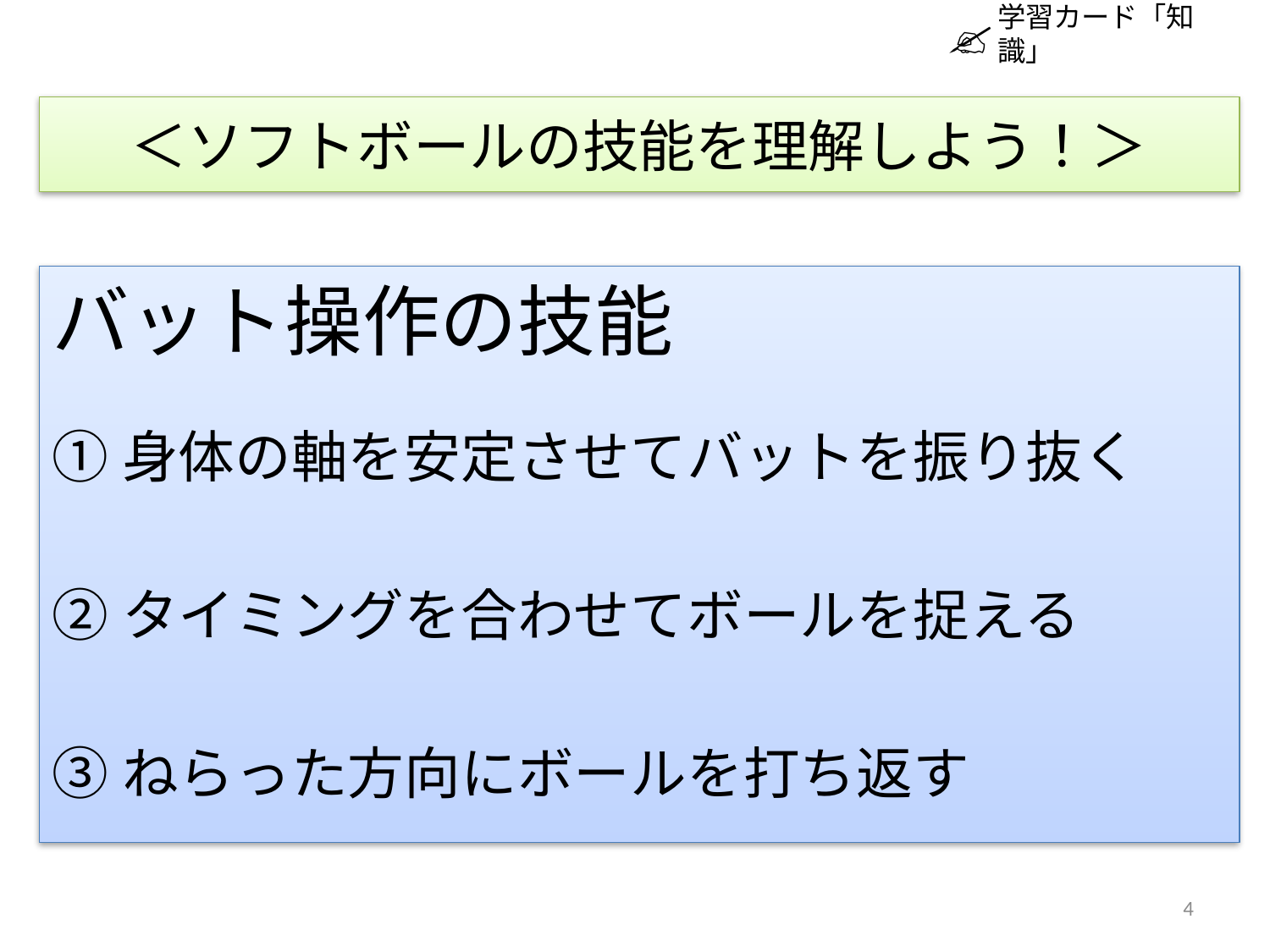

✍
学習カード「知識」
＜ソフトボールの技能を理解しよう！＞
バット操作の技能

①身体の軸を安定させてバットを振り抜く

②タイミングを合わせてボールを捉える

③ねらった方向にボールを打ち返す
4